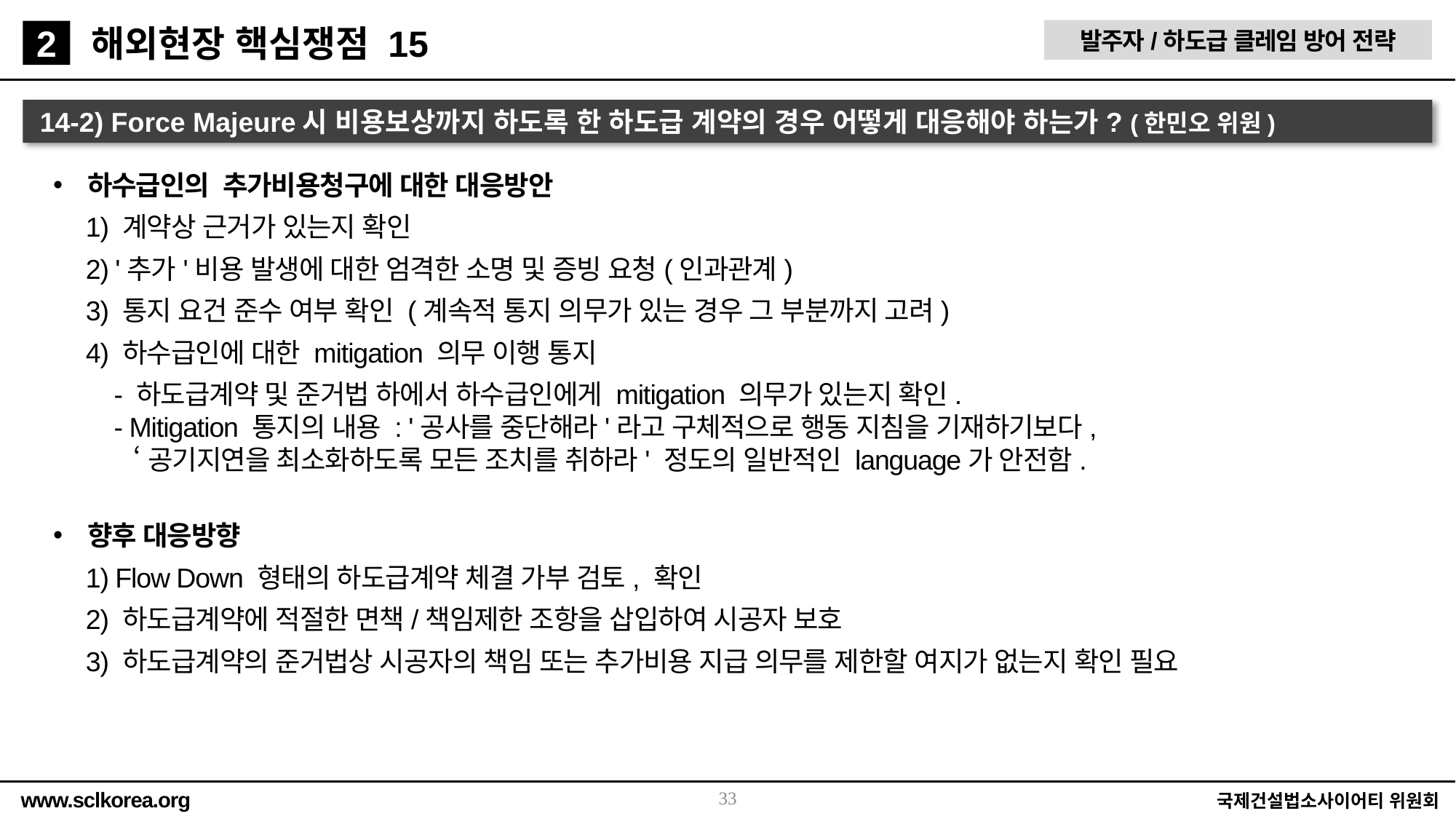

해외현장 핵심쟁점 15
발주자/하도급 클레임 방어 전략
2
14-2) Force Majeure시 비용보상까지 하도록 한 하도급 계약의 경우 어떻게 대응해야 하는가? (한민오 위원)
하수급인의  추가비용청구에 대한 대응방안
1) 계약상 근거가 있는지 확인
2) '추가'비용 발생에 대한 엄격한 소명 및 증빙 요청(인과관계)
3) 통지 요건 준수 여부 확인 (계속적 통지 의무가 있는 경우 그 부분까지 고려)
4) 하수급인에 대한 mitigation 의무 이행 통지
    - 하도급계약 및 준거법 하에서 하수급인에게 mitigation 의무가 있는지 확인.
    - Mitigation 통지의 내용 : '공사를 중단해라'라고 구체적으로 행동 지침을 기재하기보다,
       ‘공기지연을 최소화하도록 모든 조치를 취하라' 정도의 일반적인 language가 안전함.
향후 대응방향
1) Flow Down 형태의 하도급계약 체결 가부 검토, 확인
2) 하도급계약에 적절한 면책/책임제한 조항을 삽입하여 시공자 보호
3) 하도급계약의 준거법상 시공자의 책임 또는 추가비용 지급 의무를 제한할 여지가 없는지 확인 필요
33